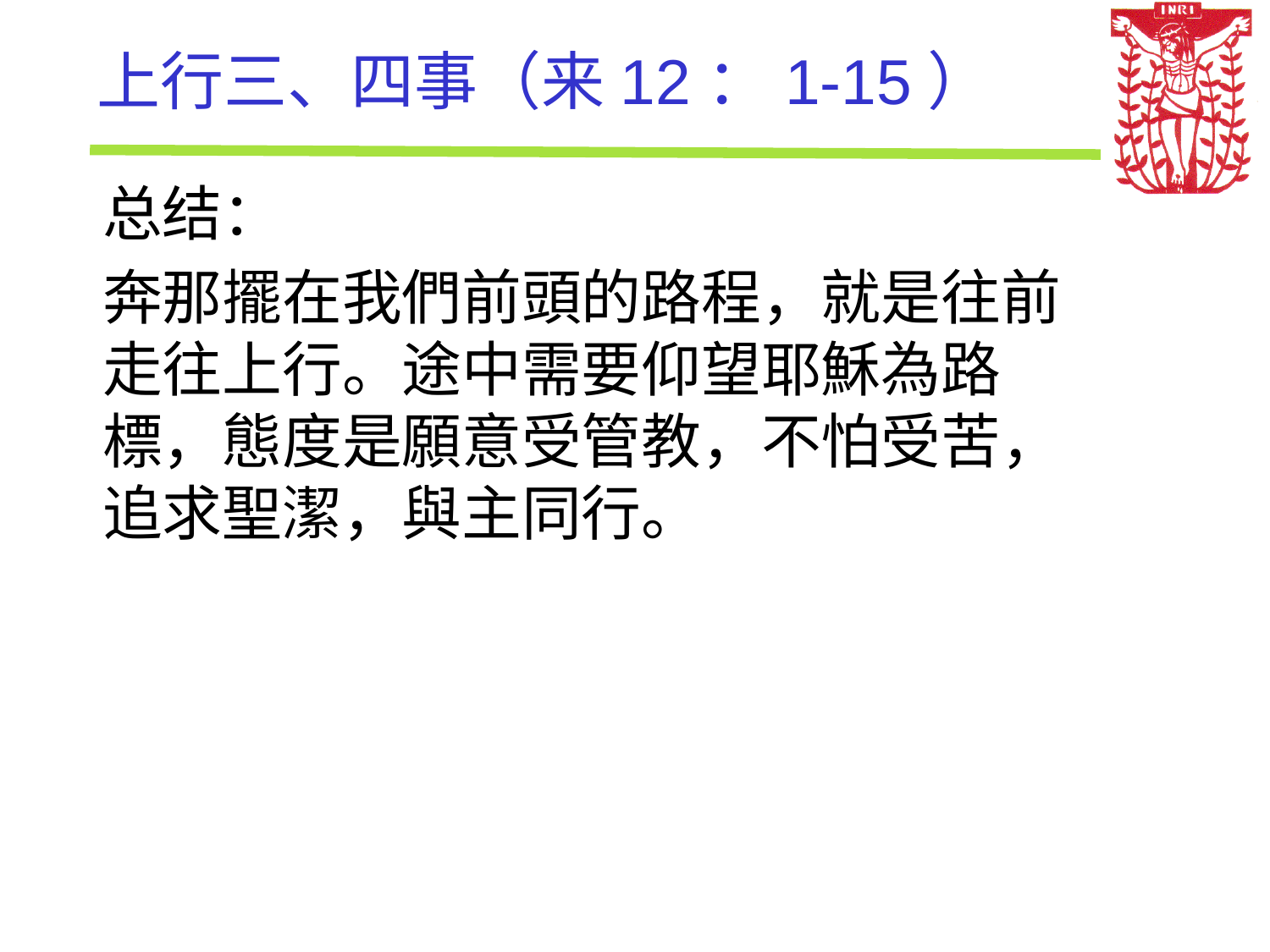

# 上行三、四事（来12：1-15）
总结：
奔那擺在我們前頭的路程，就是往前走往上行。途中需要仰望耶穌為路標，態度是願意受管教，不怕受苦，追求聖潔，與主同行。